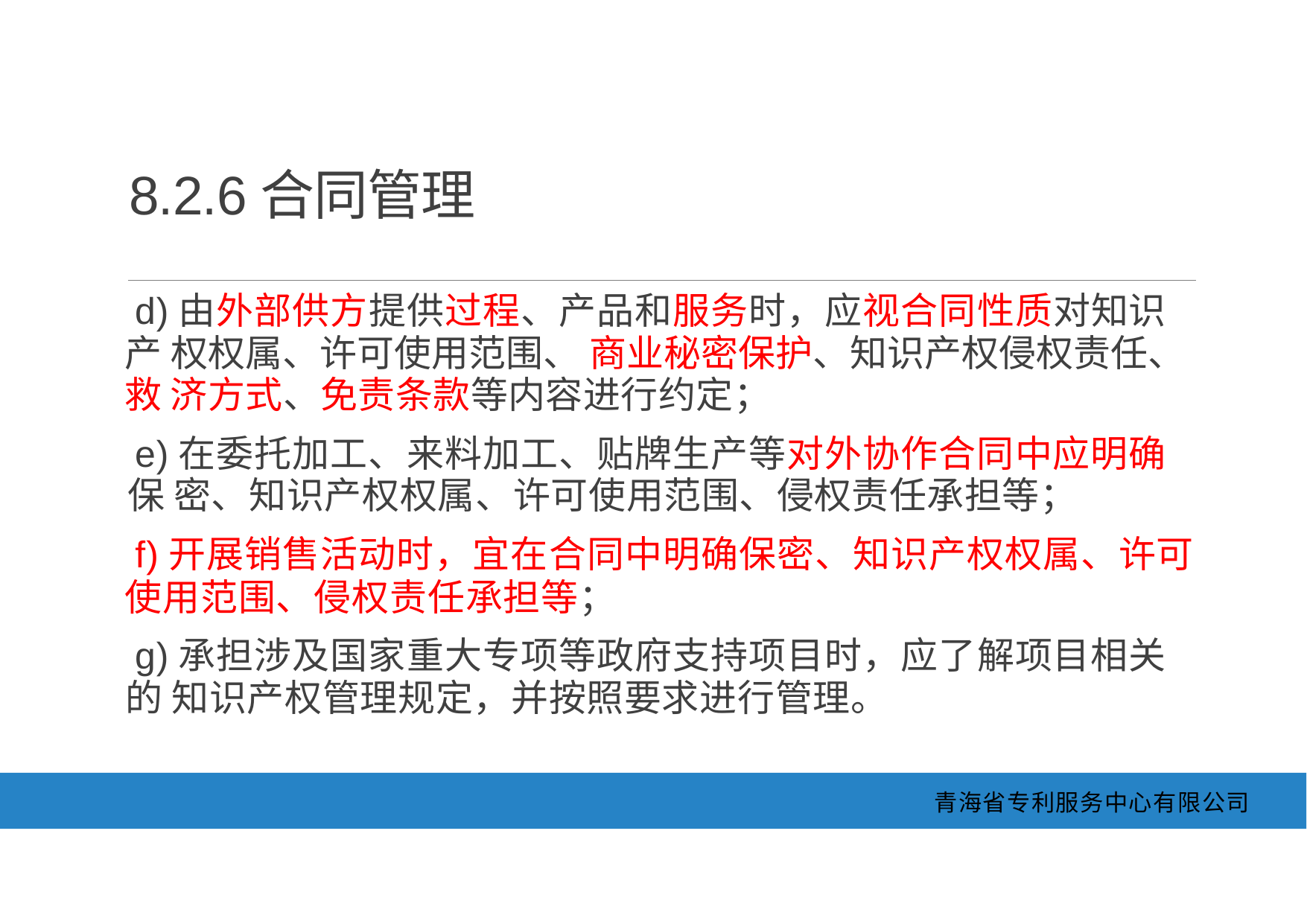

8.2.6合同管理

d)由外部供方提供过程、产品和服务时，应视合同性质对知识产 权权属、许可使用范围、 商业秘密保护、知识产权侵权责任、 救 济方式、免责条款等内容进行约定；
e)在委托加工、来料加工、贴牌生产等对外协作合同中应明确保 密、知识产权权属、许可使用范围、侵权责任承担等；
f)开展销售活动时，宜在合同中明确保密、知识产权权属、许可 使用范围、侵权责任承担等；

g)承担涉及国家重大专项等政府支持项目时，应了解项目相关的 知识产权管理规定，并按照要求进行管理。

青海省专利服务中心有限公司